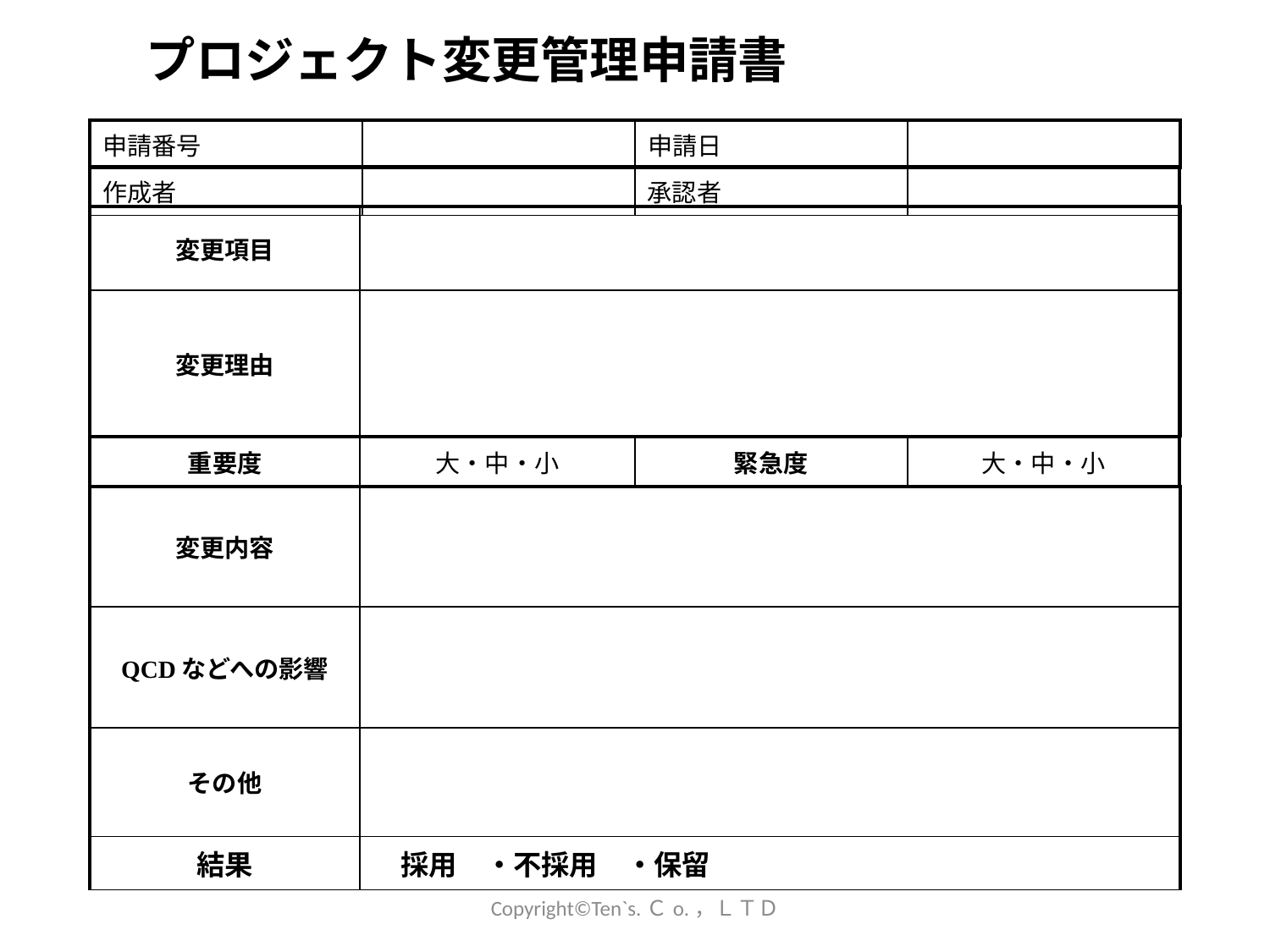

# プロジェクト変更管理申請書
| 申請番号 |  | 申請日 |  |
| --- | --- | --- | --- |
| 作成者 |  | 承認者 |  |
| --- | --- | --- | --- |
| 変更項目 |  |
| --- | --- |
| 変更理由 |  |
| 重要度 | 大・中・小 | 緊急度 | 大・中・小 |
| --- | --- | --- | --- |
| 変更内容 |  |
| --- | --- |
| QCDなどへの影響 |  |
| その他 |  |
| 結果 | 採用　・不採用　・保留 |
Copyright©Ten`s.Ｃo.，ＬＴＤ